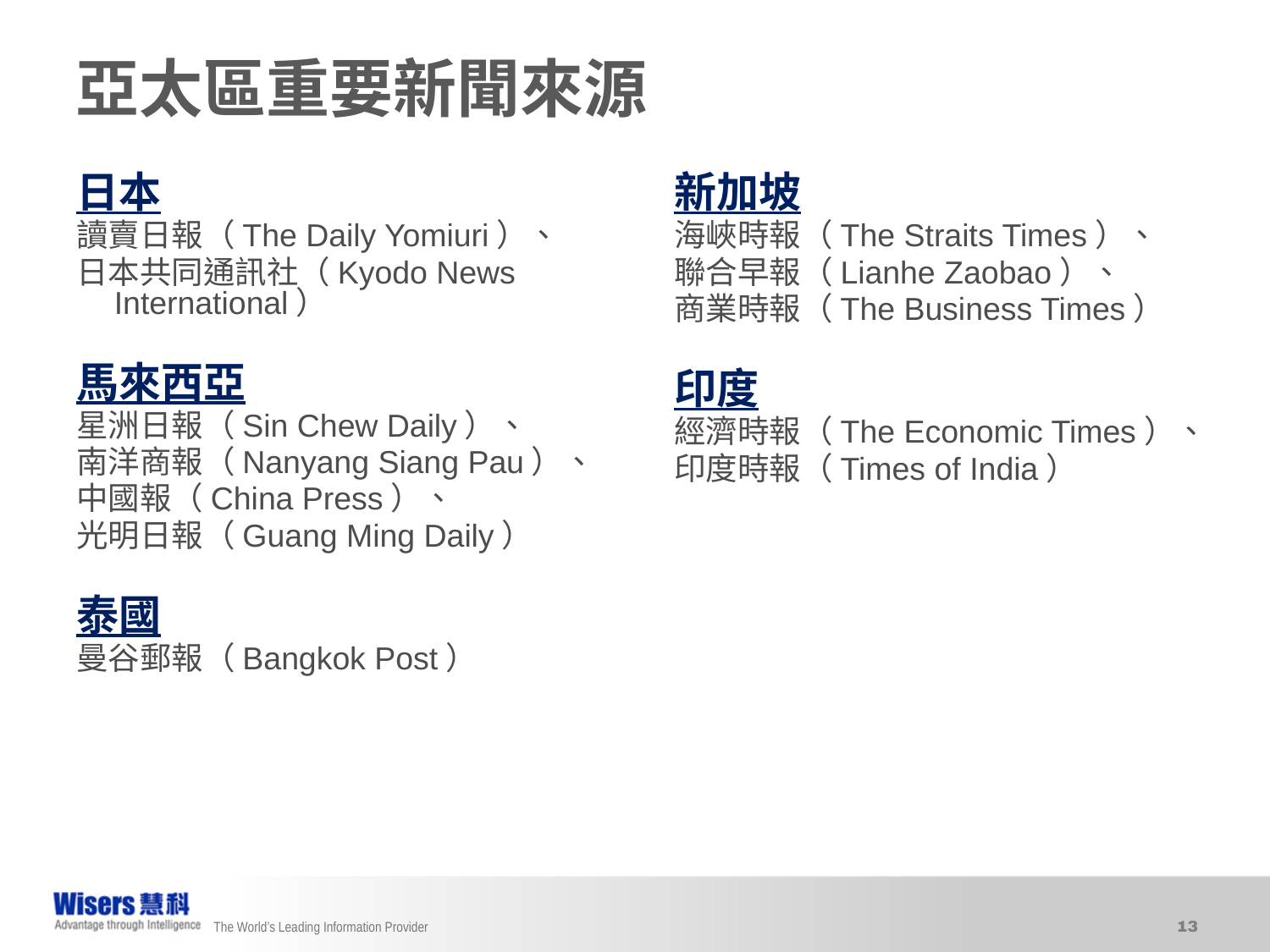

亞太區重要新聞來源
日本
讀賣日報（The Daily Yomiuri）、
日本共同通訊社（Kyodo News International）

馬來西亞
星洲日報（Sin Chew Daily）、
南洋商報（Nanyang Siang Pau）、
中國報（China Press）、
光明日報（Guang Ming Daily）

泰國
曼谷郵報（Bangkok Post）

新加坡
海峽時報（The Straits Times）、
聯合早報（Lianhe Zaobao）、
商業時報（The Business Times）

印度
經濟時報（The Economic Times）、
印度時報（Times of India）